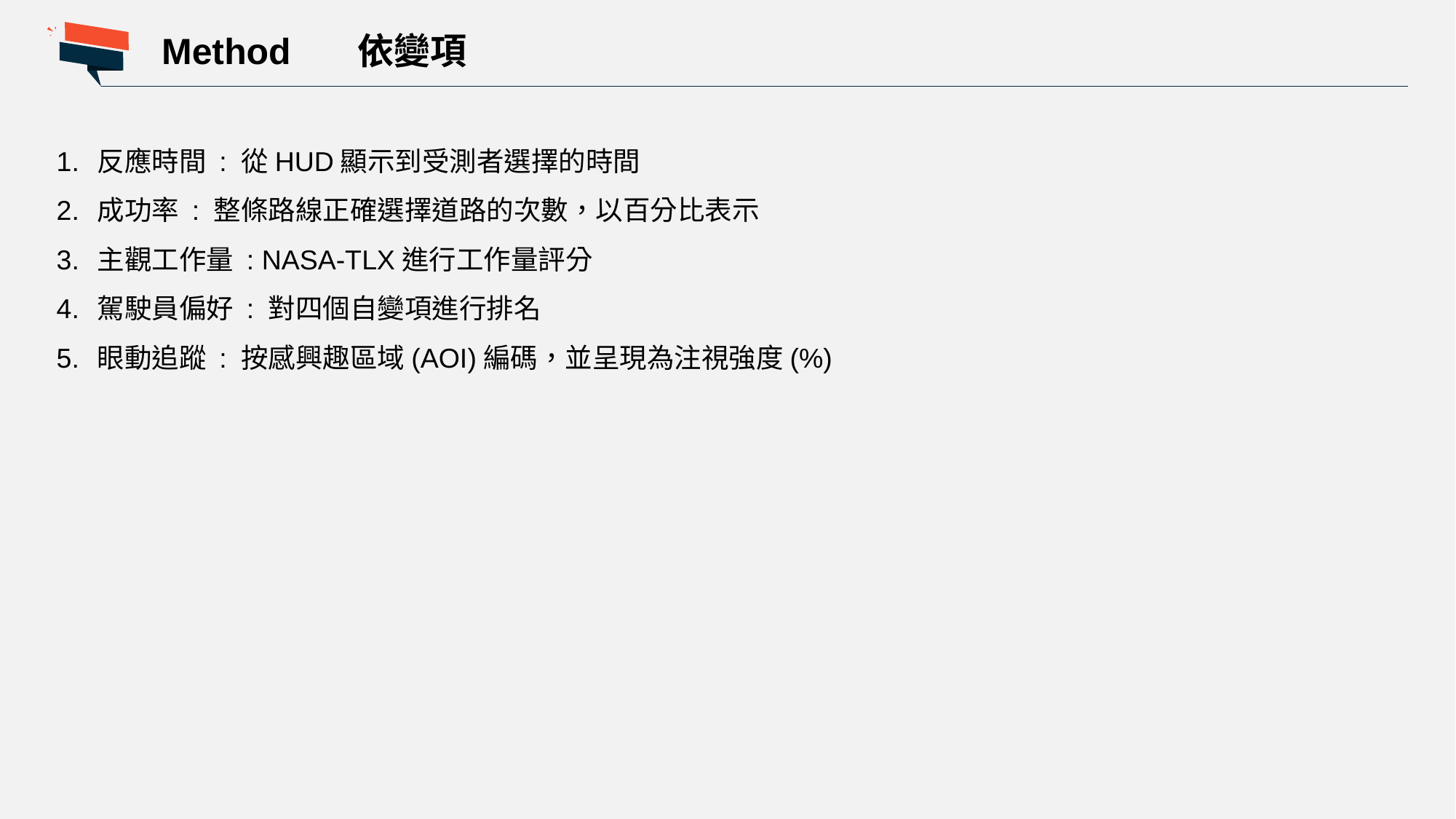

依變項
Method

反應時間 : 從HUD顯示到受測者選擇的時間
成功率 : 整條路線正確選擇道路的次數，以百分比表示
主觀工作量 : NASA-TLX進行工作量評分
駕駛員偏好 : 對四個自變項進行排名
眼動追蹤 : 按感興趣區域(AOI)編碼，並呈現為注視強度(%)